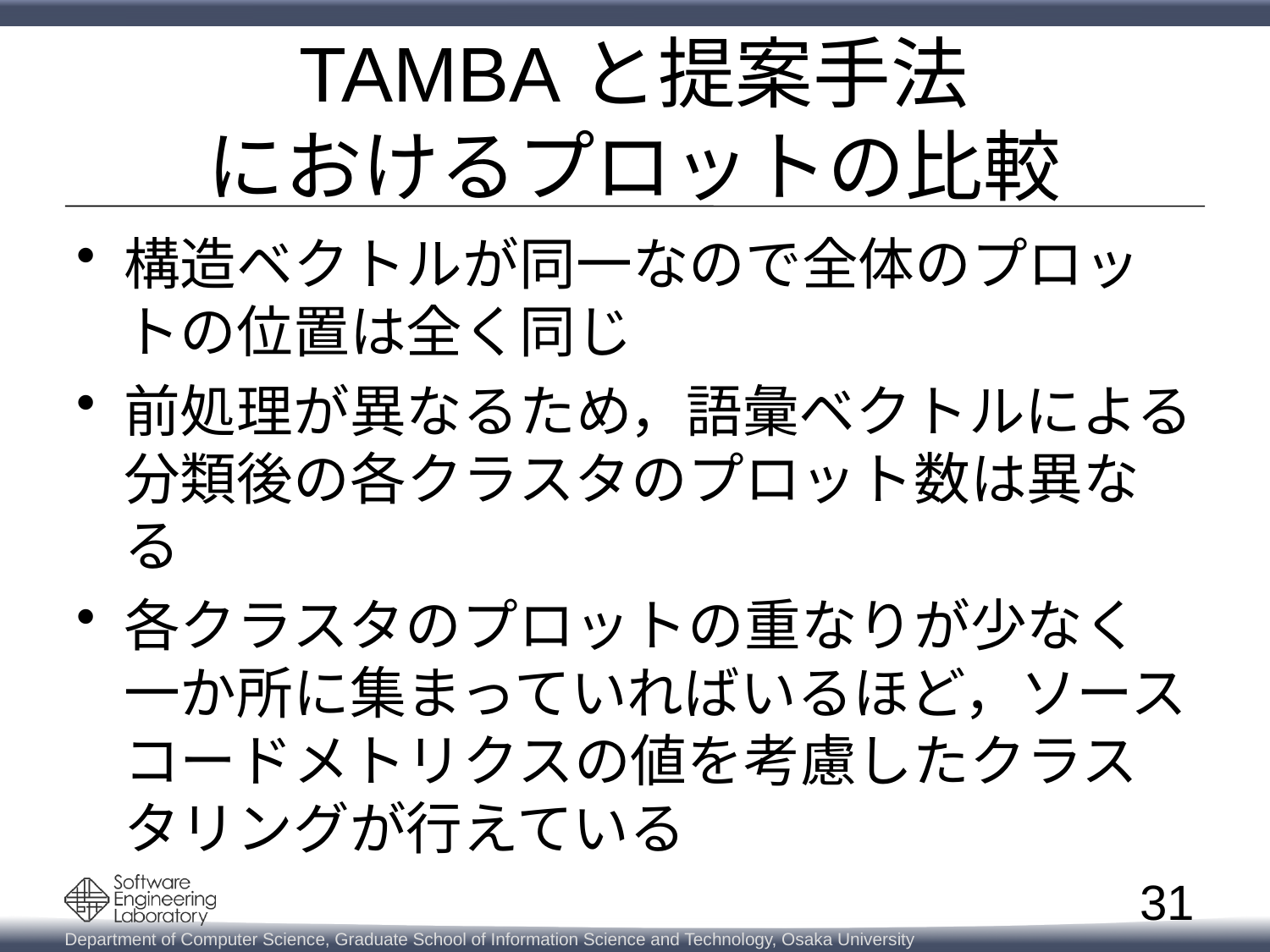

# TAMBAと提案手法 におけるプロットの比較
構造ベクトルが同一なので全体のプロットの位置は全く同じ
前処理が異なるため，語彙ベクトルによる
分類後の各クラスタのプロット数は異なる
各クラスタのプロットの重なりが少なく一か所に集まっていればいるほど，ソースコードメトリクスの値を考慮したクラスタリングが行えている
31